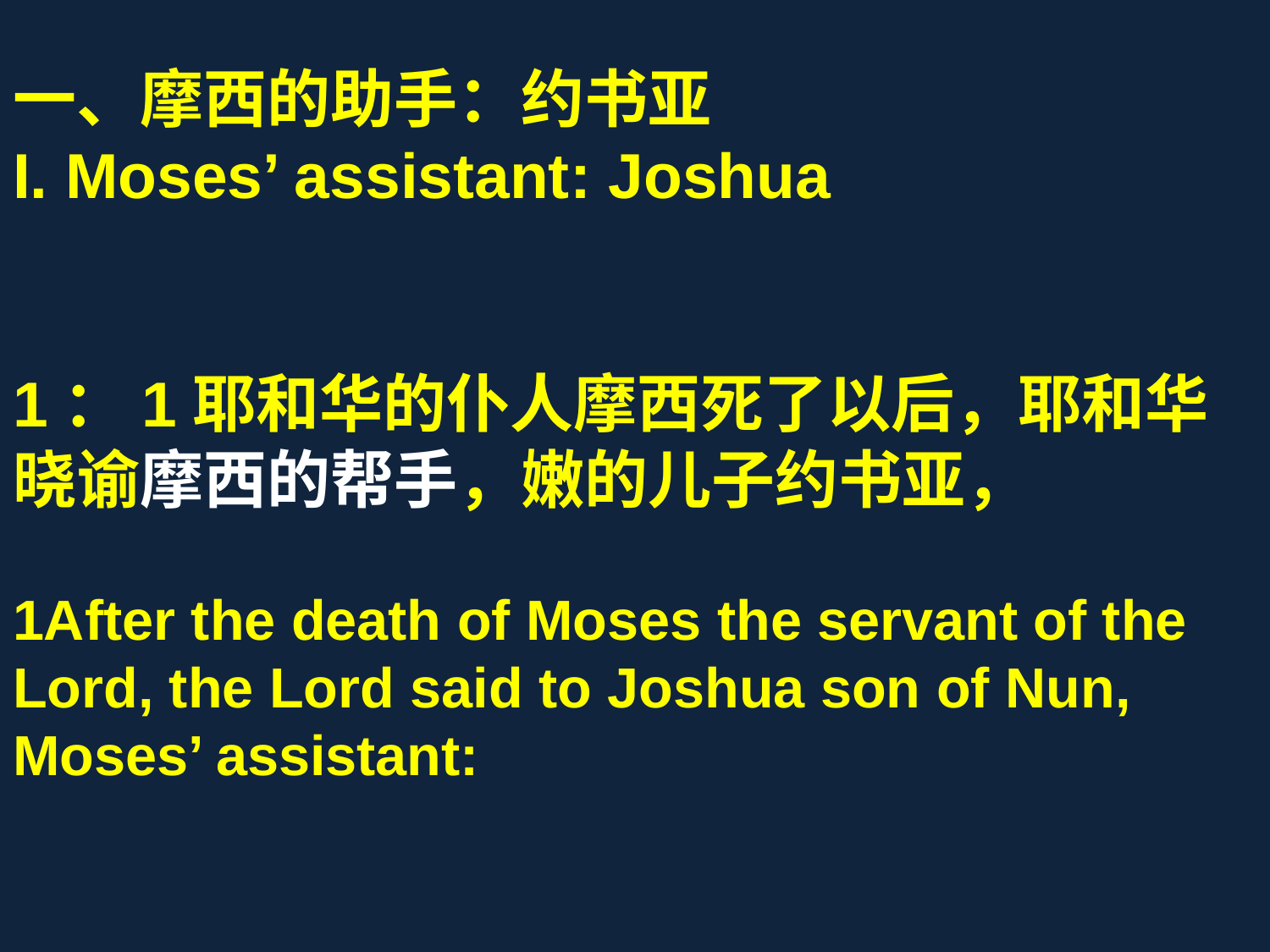

# 一、摩西的助手：约书亚 I. Moses’ assistant: Joshua 1：1耶和华的仆人摩西死了以后，耶和华晓谕摩西的帮手，嫩的儿子约书亚， 1After the death of Moses the servant of the Lord, the Lord said to Joshua son of Nun, Moses’ assistant: